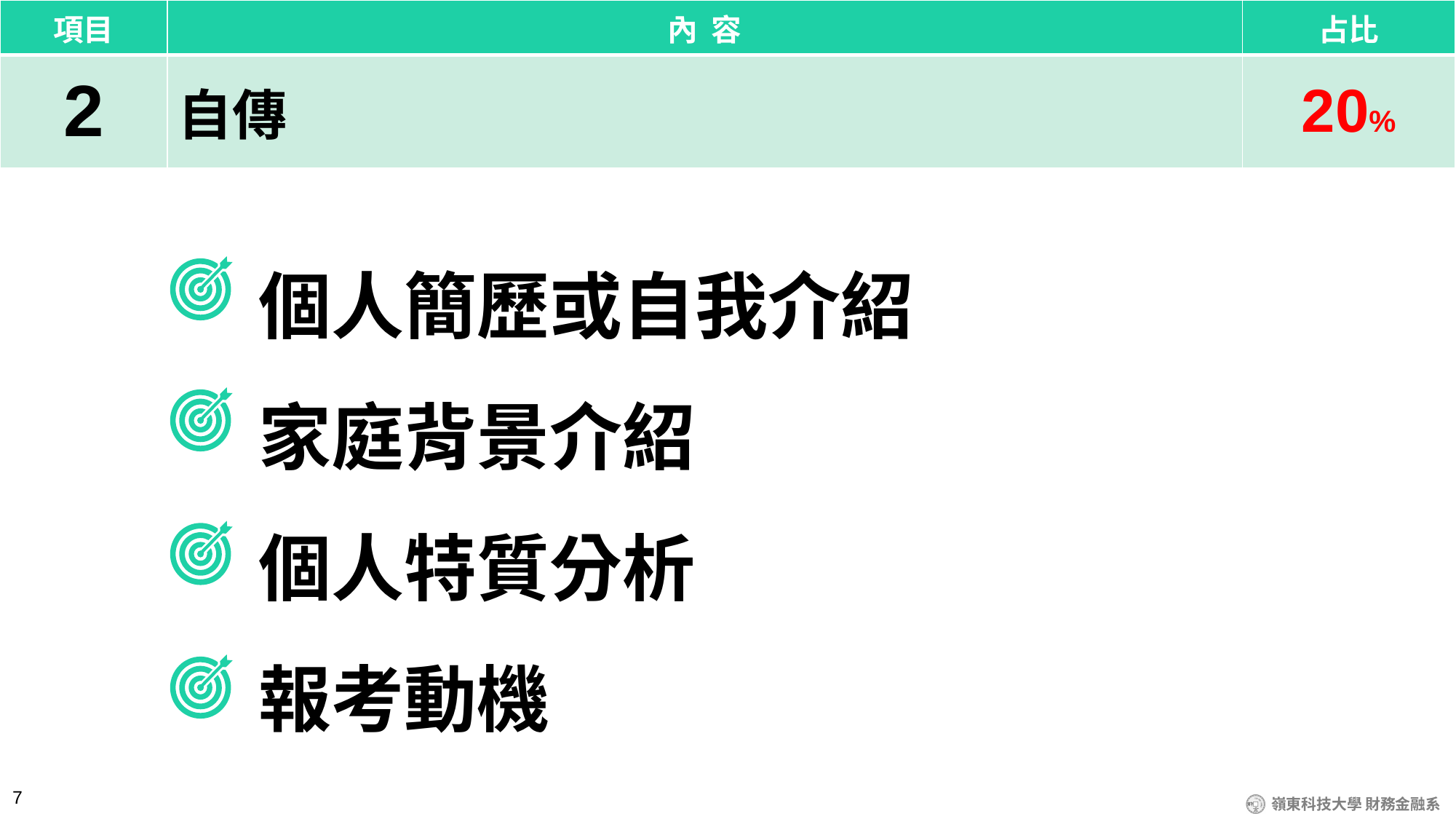

| 項目 | 內 容 | 占比 |
| --- | --- | --- |
| 2 | 自傳 | 20% |
個人簡歷或自我介紹
家庭背景介紹
個人特質分析
報考動機